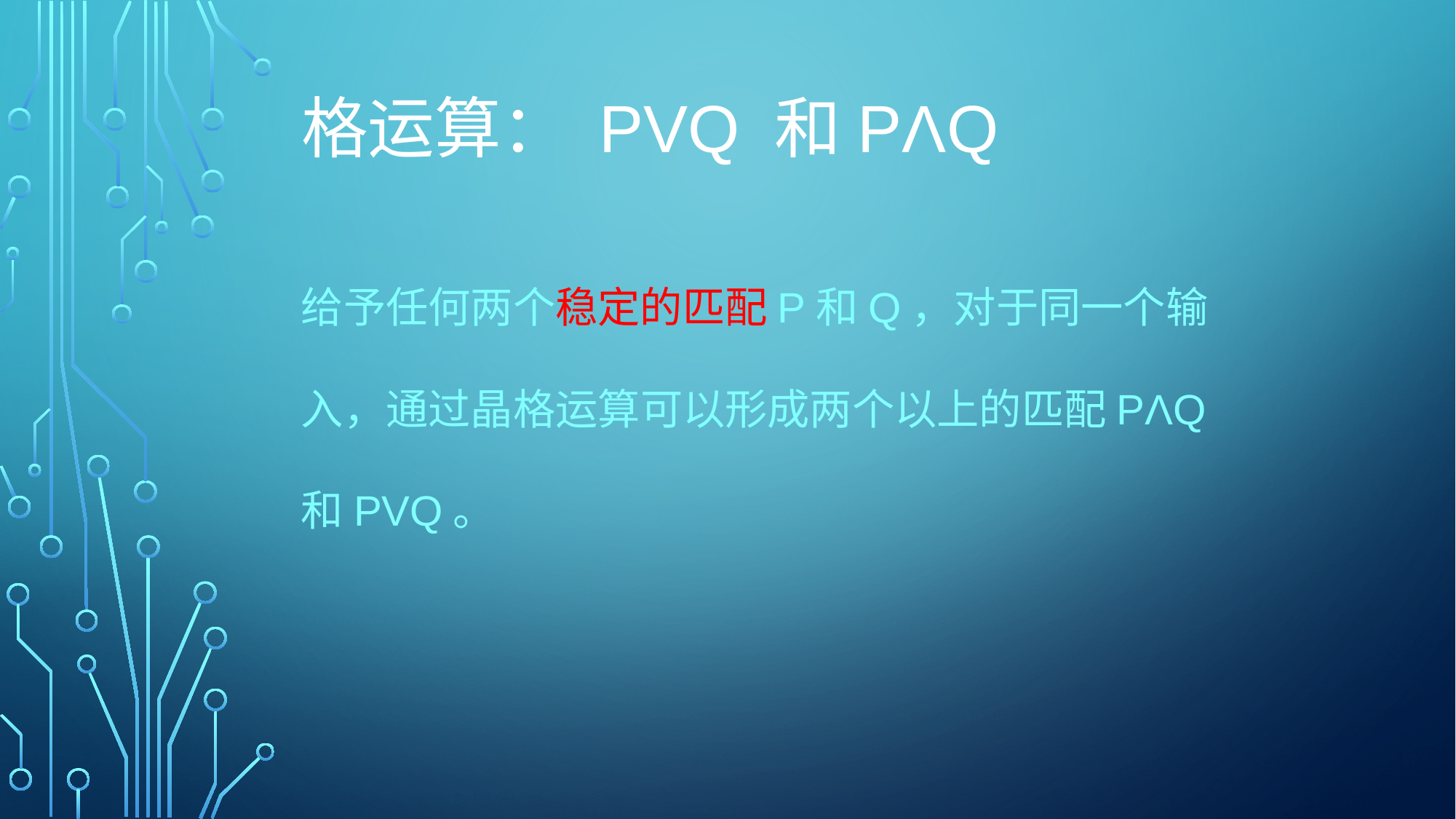

# 格运算： PVQ 和PΛQ
给予任何两个稳定的匹配P和Q，对于同一个输入，通过晶格运算可以形成两个以上的匹配PΛQ和PVQ。